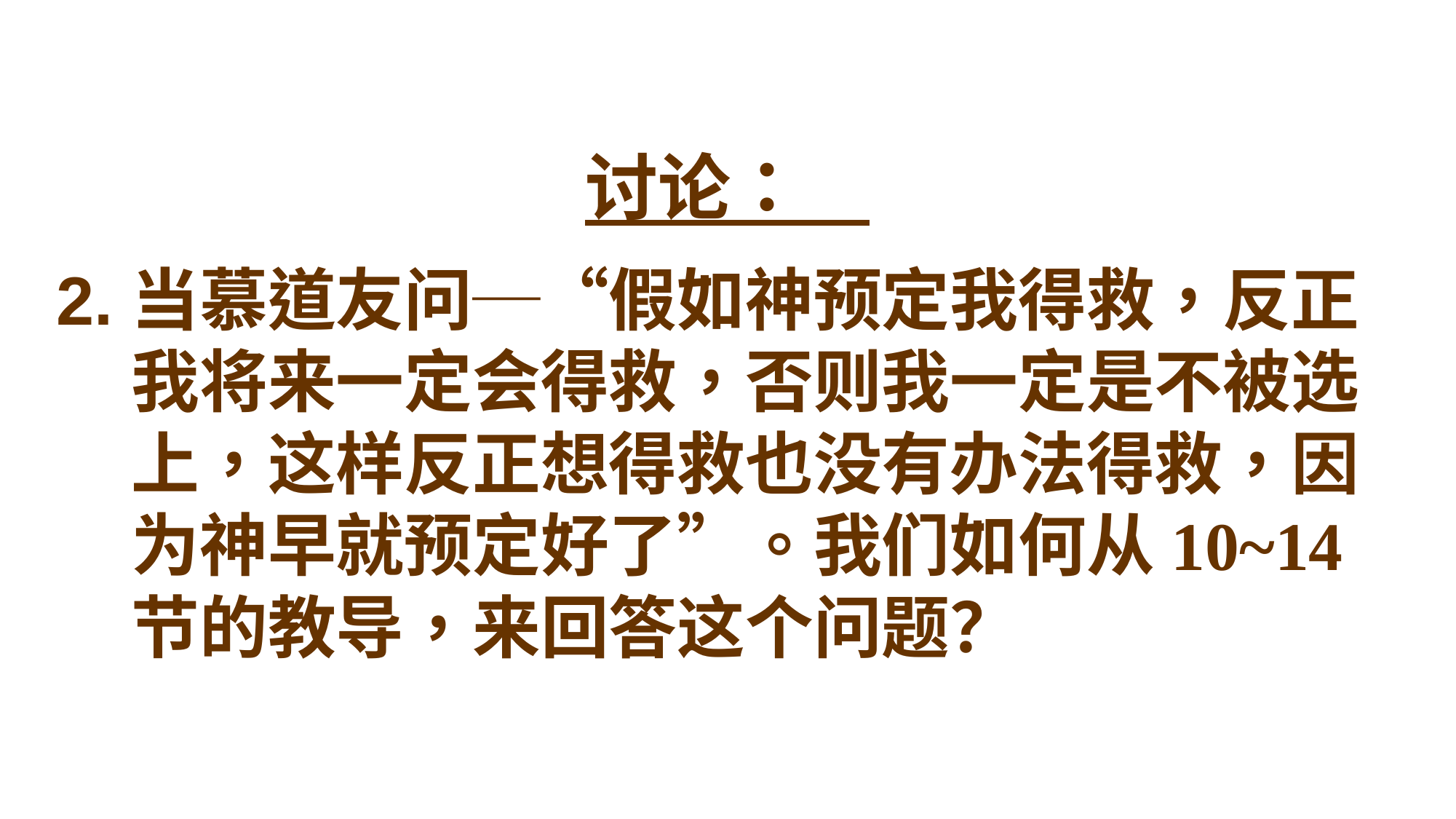

讨论：
2.	当慕道友问─“假如神预定我得救，反正我将来一定会得救，否则我一定是不被选上，这样反正想得救也没有办法得救，因为神早就预定好了”。我们如何从10~14节的教导，来回答这个问题？